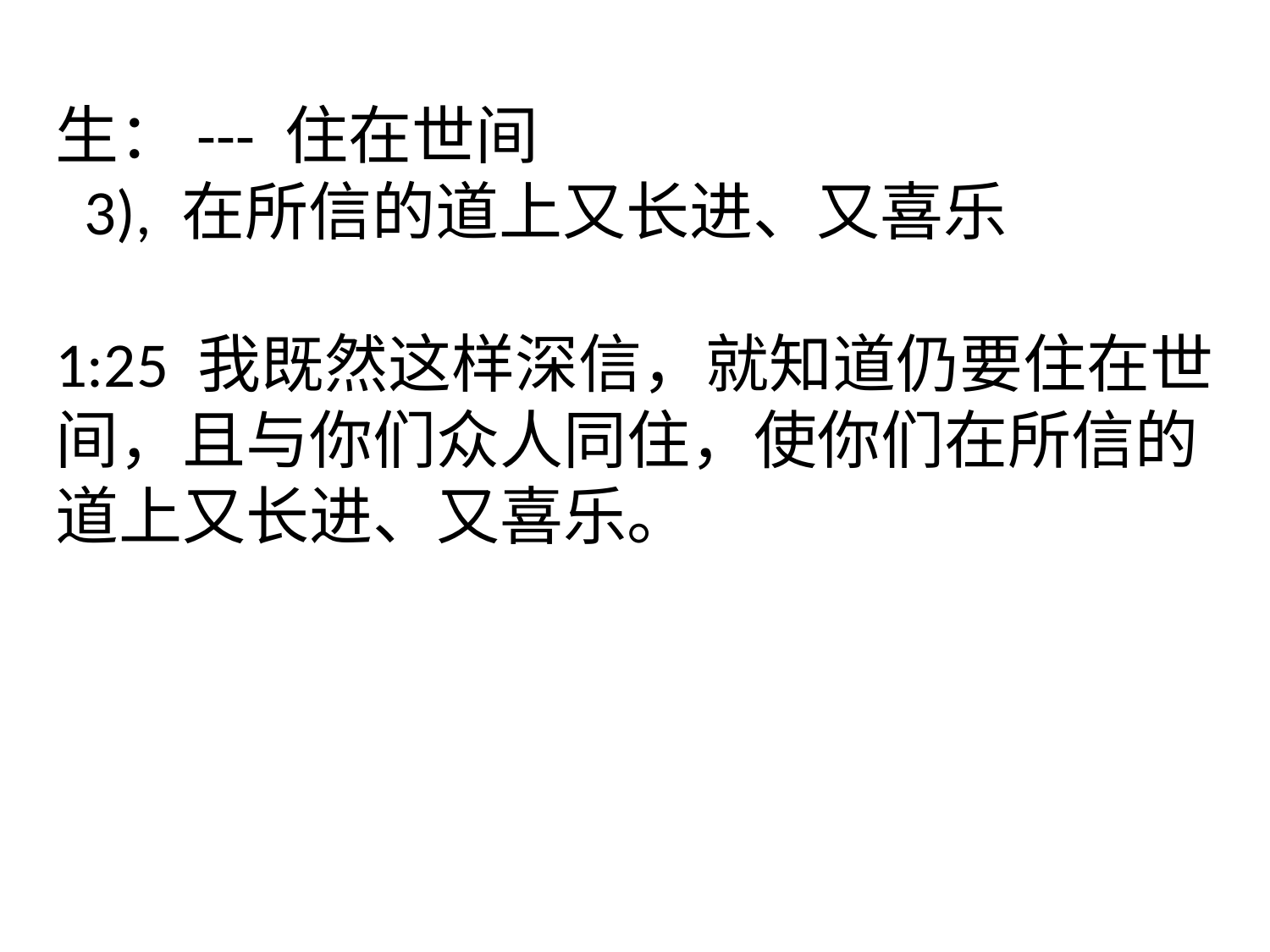

# 生：--- 住在世间 3), 在所信的道上又长进、又喜乐 1:25 我既然这样深信，就知道仍要住在世间，且与你们众人同住，使你们在所信的道上又长进、又喜乐。